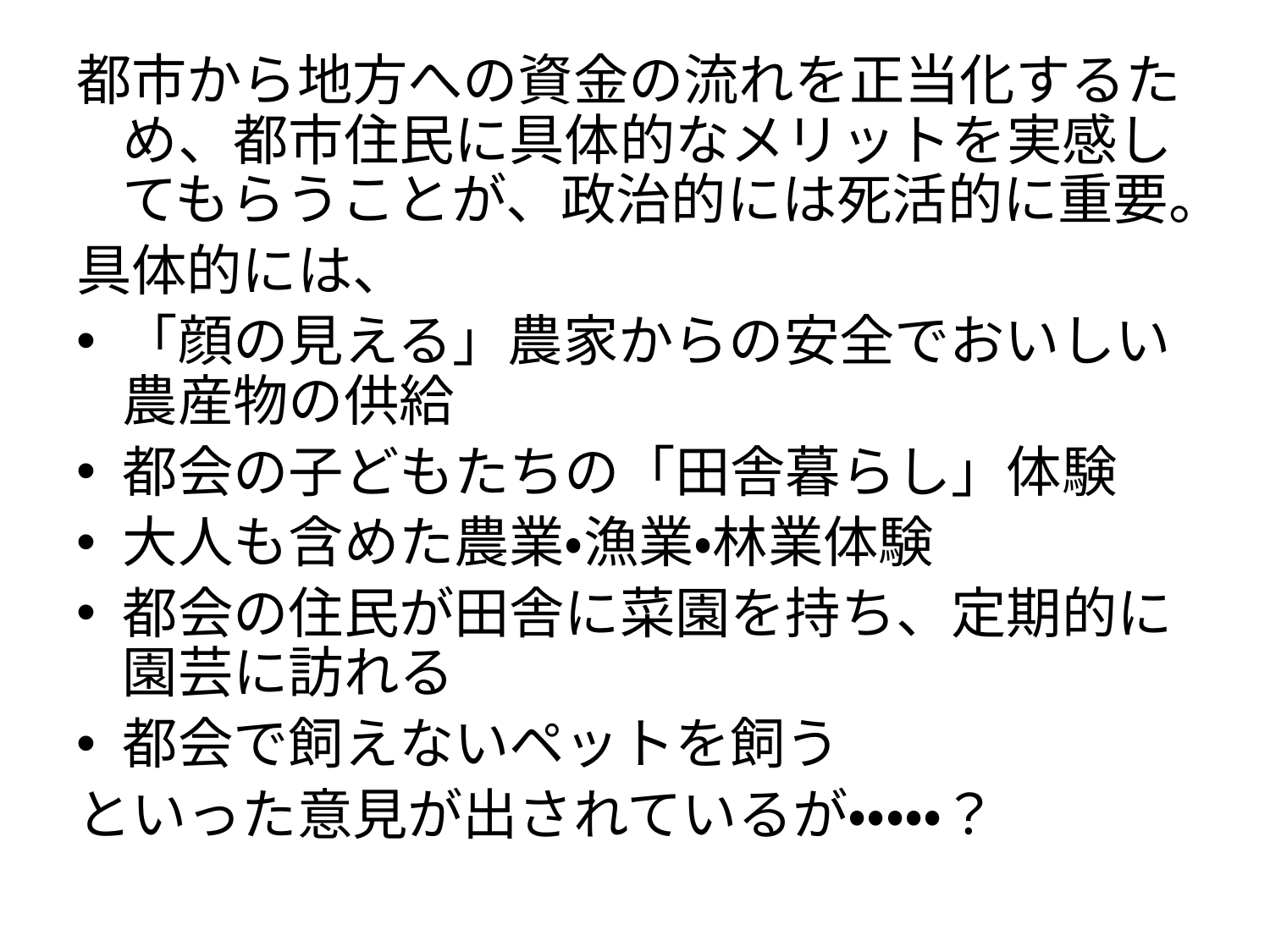

都市から地方への資金の流れを正当化するため、都市住民に具体的なメリットを実感してもらうことが、政治的には死活的に重要。
具体的には、
「顔の見える」農家からの安全でおいしい農産物の供給
都会の子どもたちの「田舎暮らし」体験
大人も含めた農業・漁業・林業体験
都会の住民が田舎に菜園を持ち、定期的に園芸に訪れる
都会で飼えないペットを飼う
といった意見が出されているが・・・・・？